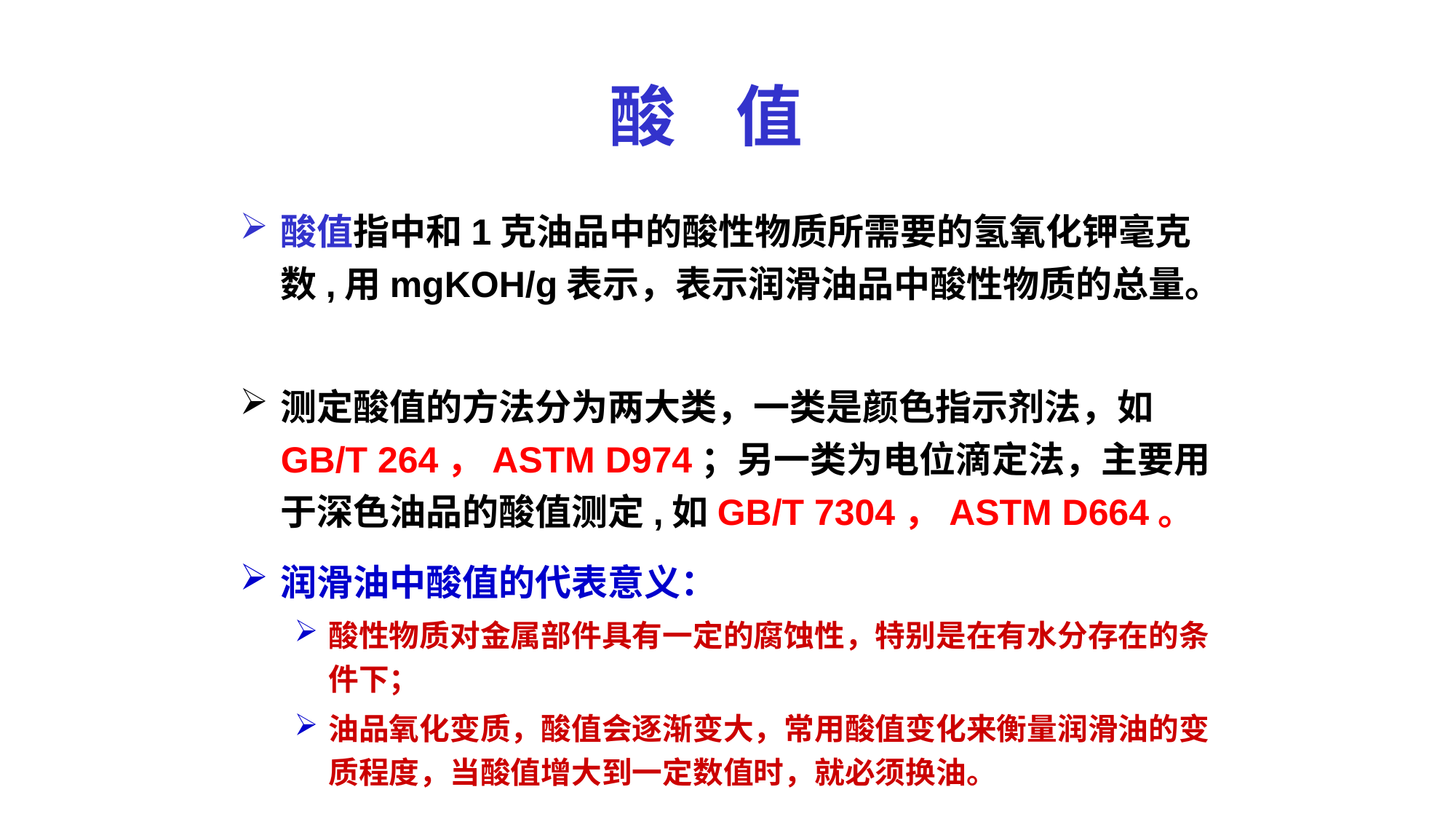

酸    值
酸值指中和1克油品中的酸性物质所需要的氢氧化钾毫克数,用mgKOH/g表示，表示润滑油品中酸性物质的总量。
测定酸值的方法分为两大类，一类是颜色指示剂法，如GB/T 264，ASTM D974；另一类为电位滴定法，主要用于深色油品的酸值测定,如GB/T 7304，ASTM D664。
润滑油中酸值的代表意义：
酸性物质对金属部件具有一定的腐蚀性，特别是在有水分存在的条件下；
油品氧化变质，酸值会逐渐变大，常用酸值变化来衡量润滑油的变质程度，当酸值增大到一定数值时，就必须换油。